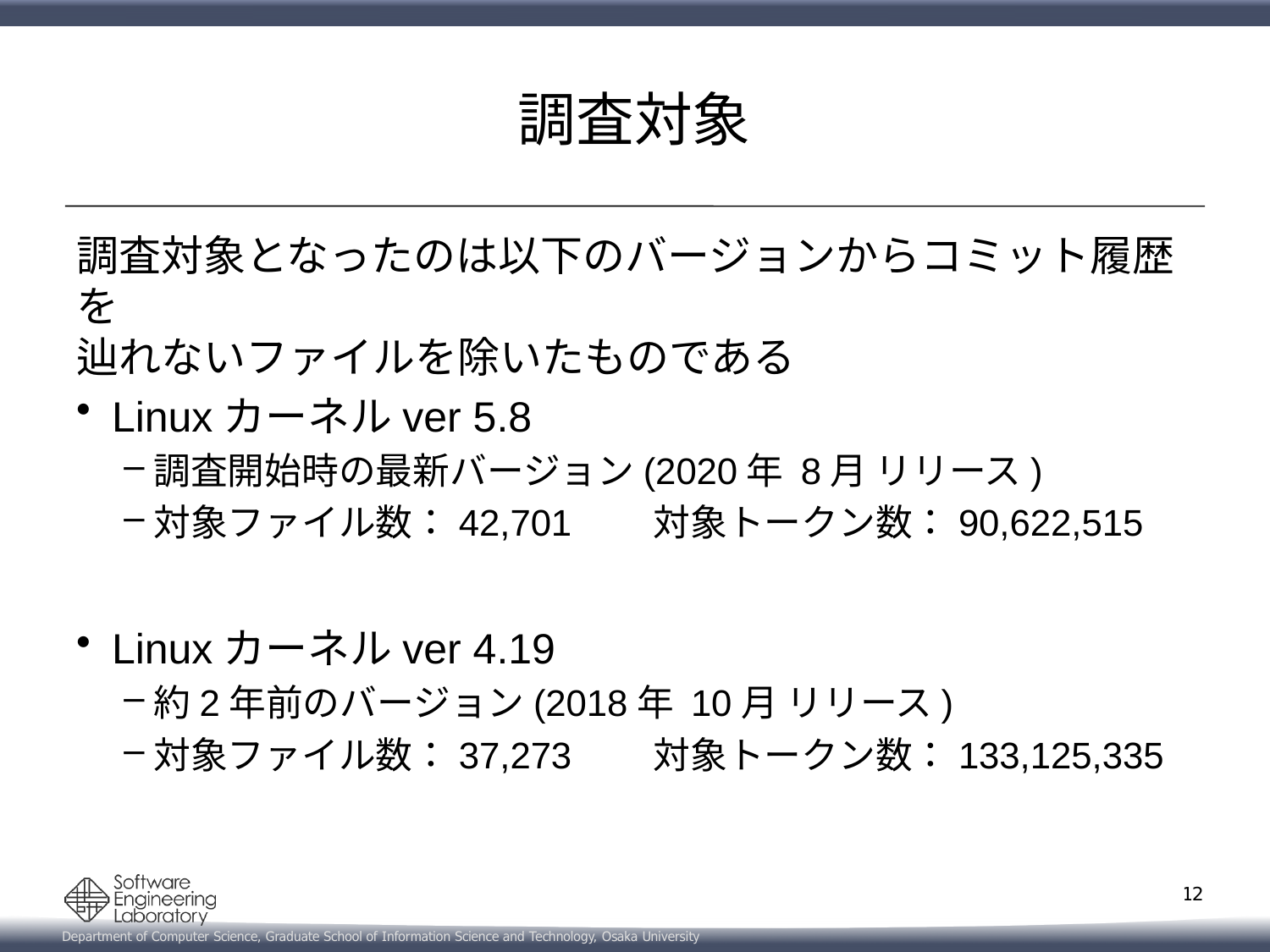

# 調査対象
調査対象となったのは以下のバージョンからコミット履歴を
辿れないファイルを除いたものである
Linuxカーネルver 5.8
調査開始時の最新バージョン(2020年 8月 リリース)
対象ファイル数：42,701       対象トークン数：90,622,515

Linuxカーネルver 4.19
約2年前のバージョン(2018年 10月 リリース)
対象ファイル数：37,273       対象トークン数：133,125,335
12